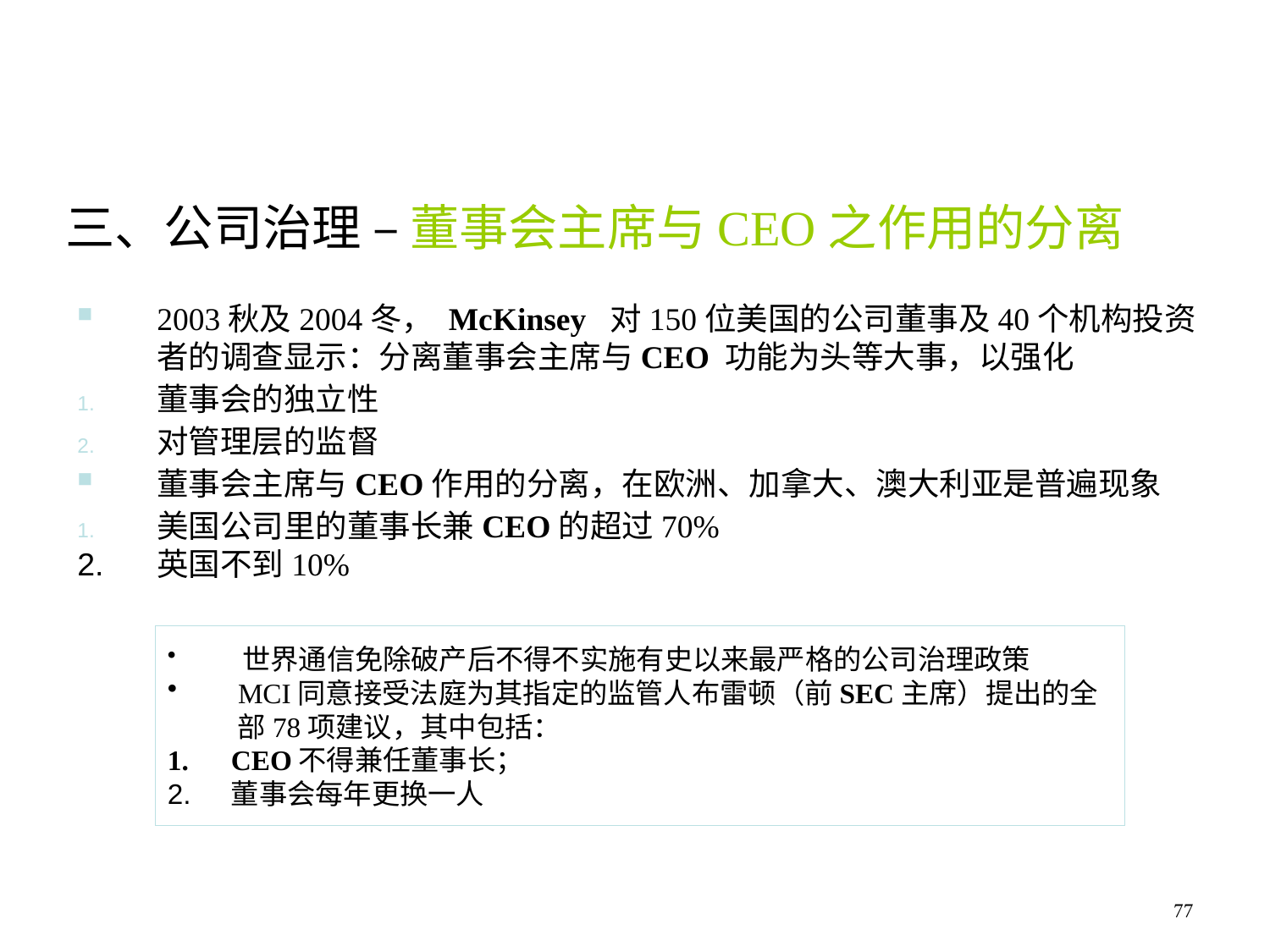

三、公司治理 – 董事会主席与CEO之作用的分离
2003秋及2004冬， McKinsey  对150位美国的公司董事及40个机构投资者的调查显示：分离董事会主席与CEO 功能为头等大事，以强化
董事会的独立性
对管理层的监督
董事会主席与CEO作用的分离，在欧洲、加拿大、澳大利亚是普遍现象
美国公司里的董事长兼CEO的超过70%
英国不到10%

 世界通信免除破产后不得不实施有史以来最严格的公司治理政策
 MCI同意接受法庭为其指定的监管人布雷顿（前SEC主席）提出的全
          部78项建议，其中包括：
CEO不得兼任董事长；
董事会每年更换一人
77